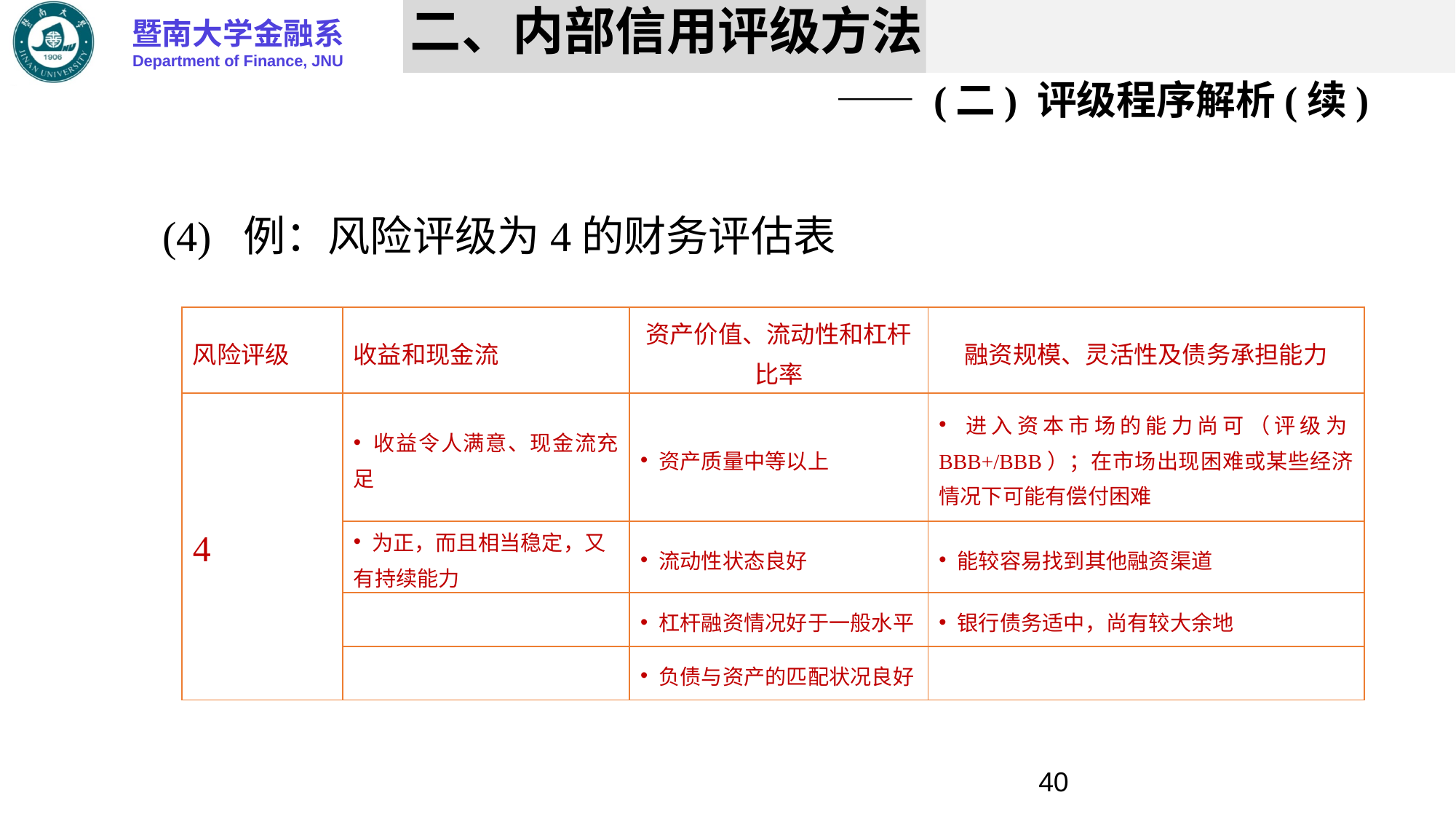

# 二、内部信用评级方法 —— (二) 评级程序解析(续)
	(4)  例：风险评级为4的财务评估表

| 风险评级 | 收益和现金流 | 资产价值、流动性和杠杆比率 | 融资规模、灵活性及债务承担能力 |
| --- | --- | --- | --- |
| 4 | 收益令人满意、现金流充足 | 资产质量中等以上 | 进入资本市场的能力尚可（评级为BBB+/BBB）；在市场出现困难或某些经济情况下可能有偿付困难 |
|  | 为正，而且相当稳定，又有持续能力 | 流动性状态良好 | 能较容易找到其他融资渠道 |
|  |  | 杠杆融资情况好于一般水平 | 银行债务适中，尚有较大余地 |
|  |  | 负债与资产的匹配状况良好 |  |
40